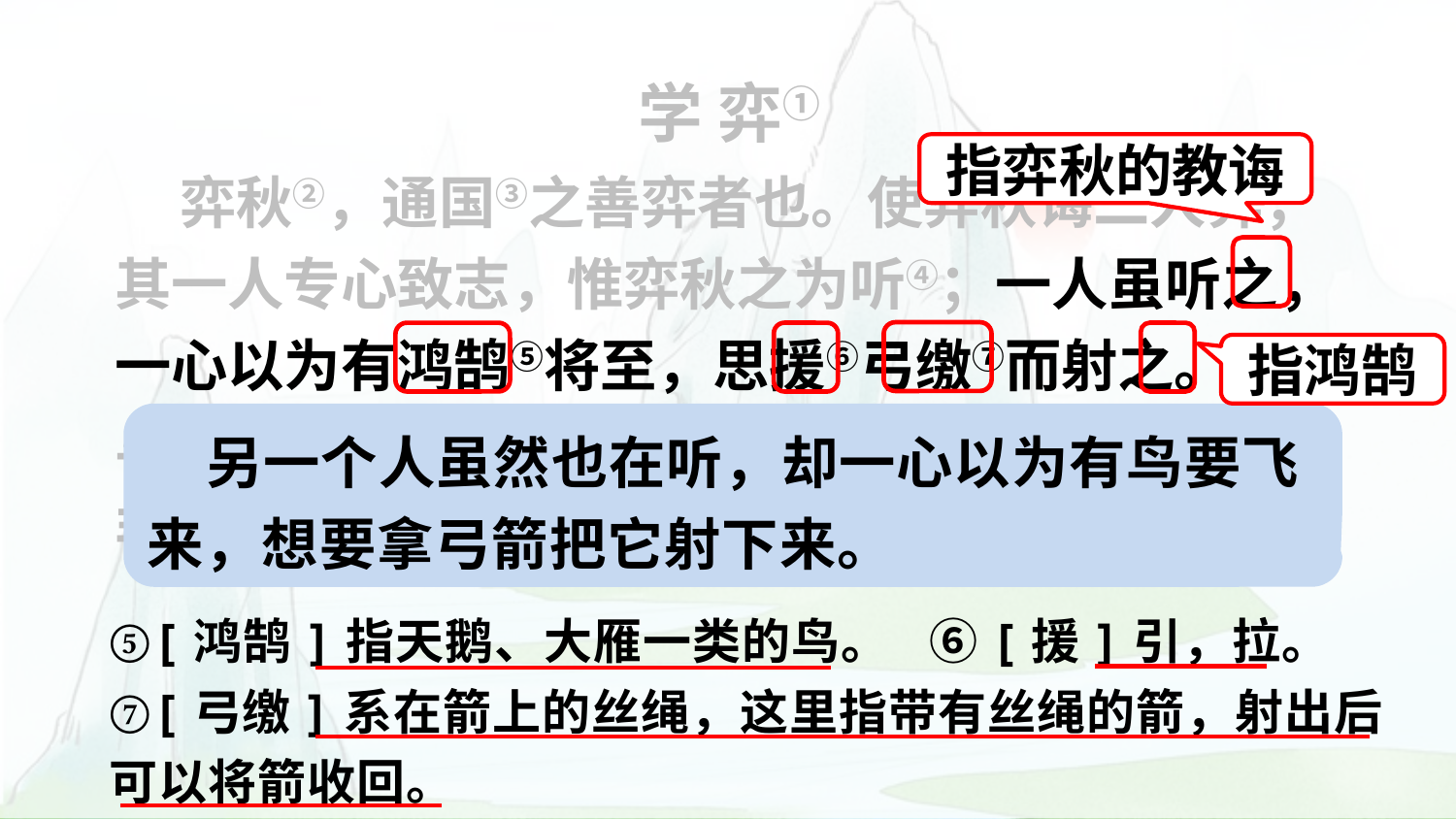

学 弈①
指弈秋的教诲
    弈秋②，通国③之善弈者也。使弈秋诲二人弈，其一人专心致志，惟弈秋之为听④；一人虽听之，一心以为有鸿鹄⑤将至，思援⑥弓缴⑦而射之。虽与之⑧俱学，弗若⑨之矣。为⑩是其智弗若与⑪？曰：非然⑫也。

指鸿鹄
    另一个人虽然也在听，却一心以为有鸟要飞来，想要拿弓箭把它射下来。
⑤[鸿鹄]指天鹅、大雁一类的鸟。   ⑥[援]引，拉。
⑦[弓缴]系在箭上的丝绳，这里指带有丝绳的箭，射出后
可以将箭收回。